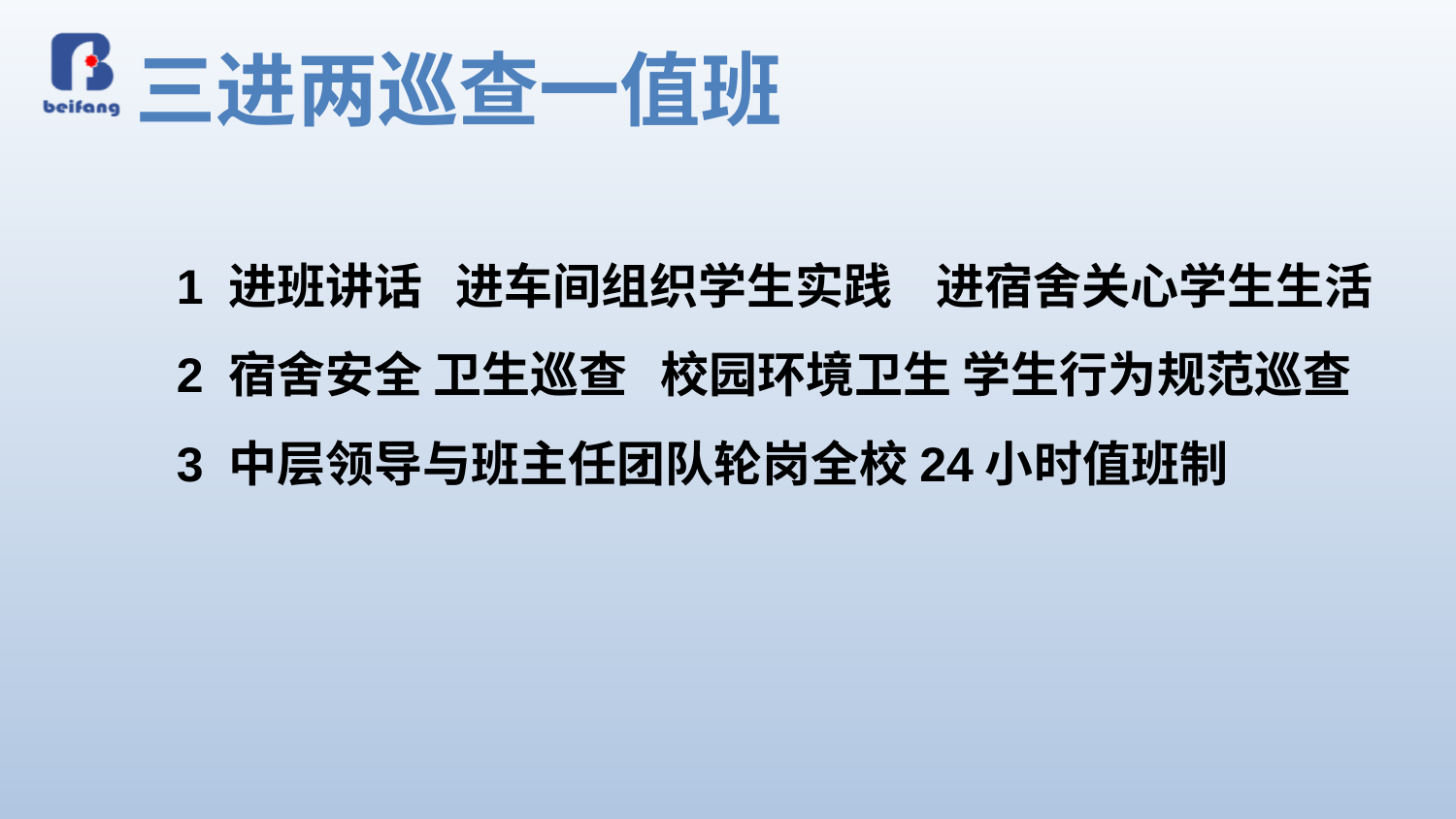

三进两巡查一值班

   1 进班讲话   进车间组织学生实践    进宿舍关心学生生活
   2 宿舍安全 卫生巡查   校园环境卫生 学生行为规范巡查
   3 中层领导与班主任团队轮岗全校24小时值班制